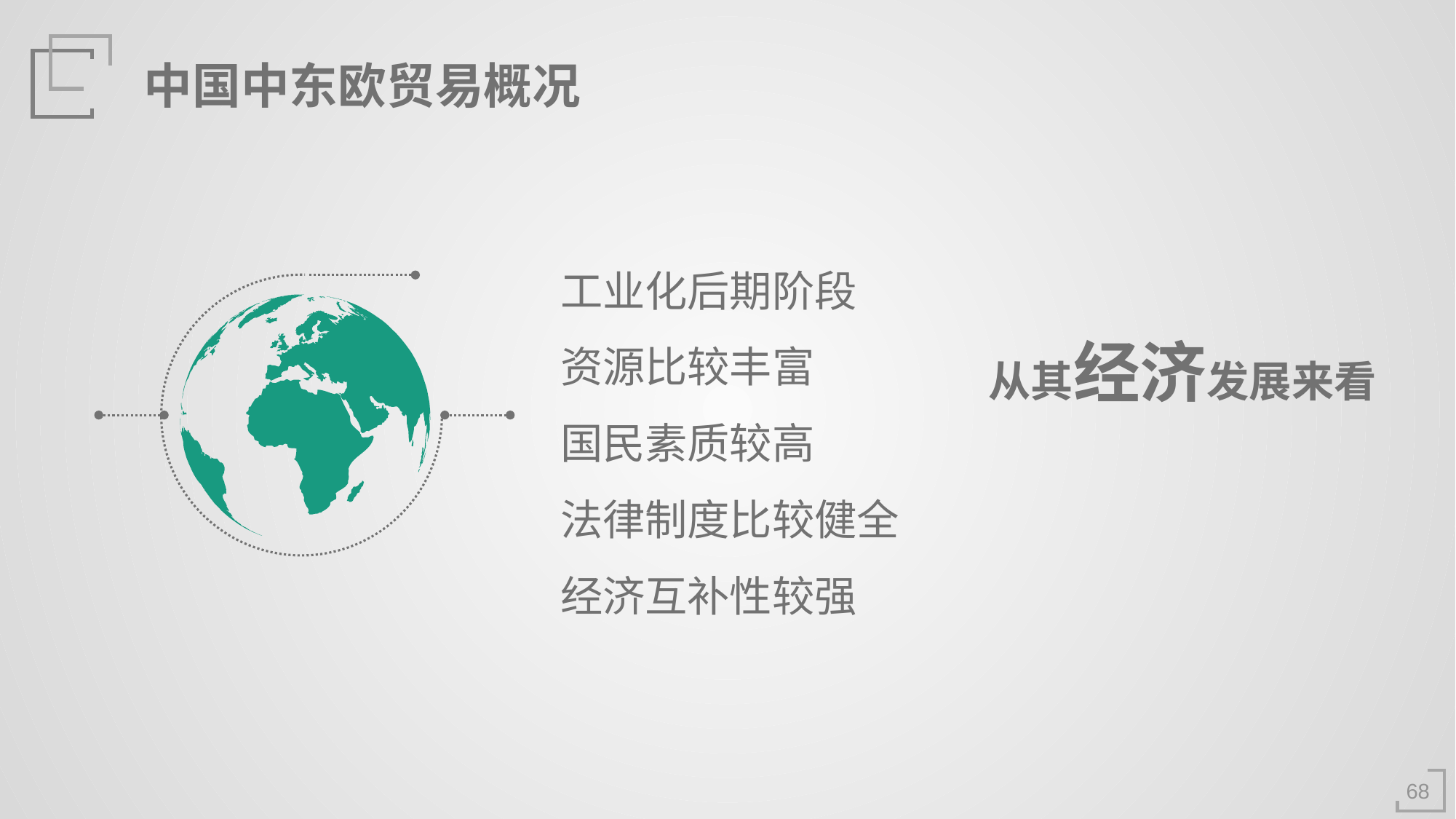

中国中东欧贸易概况
工业化后期阶段
资源比较丰富
国民素质较高
法律制度比较健全
经济互补性较强

从其经济发展来看